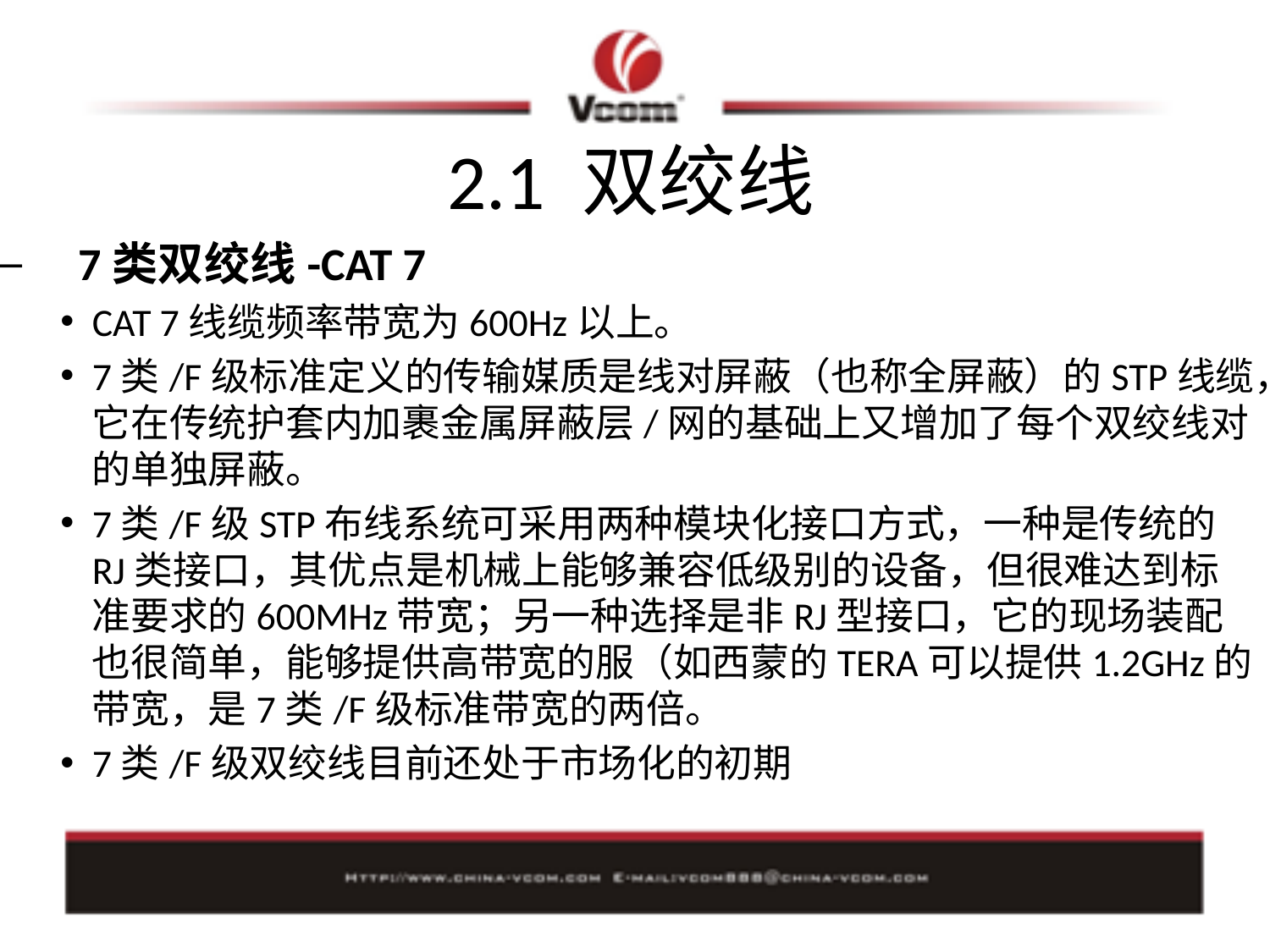

# 2.1 双绞线
    7类双绞线-CAT 7
CAT 7线缆频率带宽为600Hz以上。
7类/F级标准定义的传输媒质是线对屏蔽（也称全屏蔽）的STP线缆，它在传统护套内加裹金属屏蔽层/网的基础上又增加了每个双绞线对的单独屏蔽。
7类/F级STP布线系统可采用两种模块化接口方式，一种是传统的RJ类接口，其优点是机械上能够兼容低级别的设备，但很难达到标准要求的600MHz带宽；另一种选择是非RJ型接口，它的现场装配也很简单，能够提供高带宽的服（如西蒙的TERA可以提供1.2GHz的带宽，是7类/F级标准带宽的两倍。
7类/F级双绞线目前还处于市场化的初期